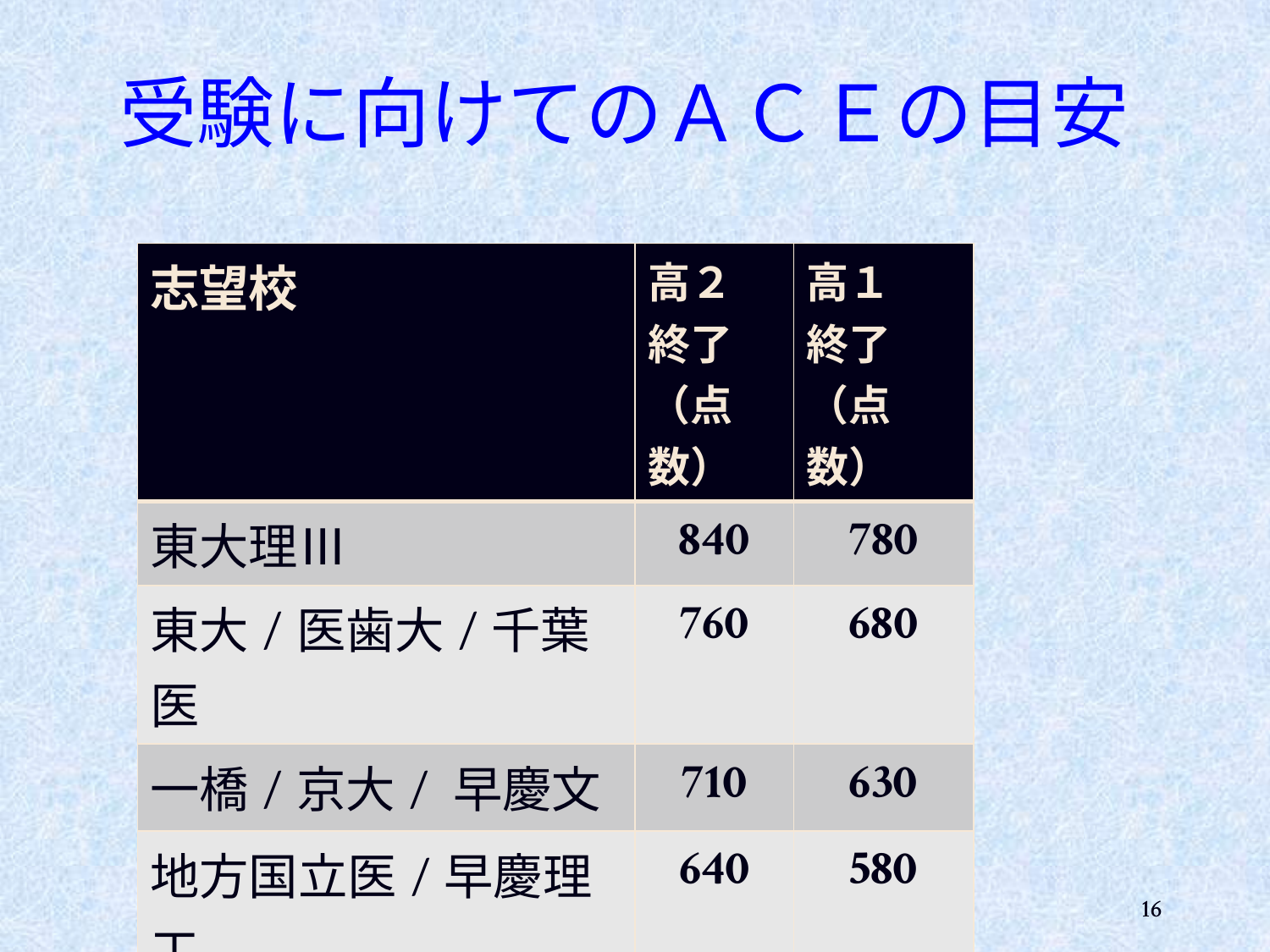

受験に向けてのＡＣＥの目安
| 志望校 | 高２ 終了 （点数） | 高１ 終了 （点数） |
| --- | --- | --- |
| 東大理Ⅲ | 840 | 780 |
| 東大/医歯大/千葉医 | 760 | 680 |
| 一橋/京大/ 早慶文 | 710 | 630 |
| 地方国立医/早慶理工 | 640 | 580 |
16
16